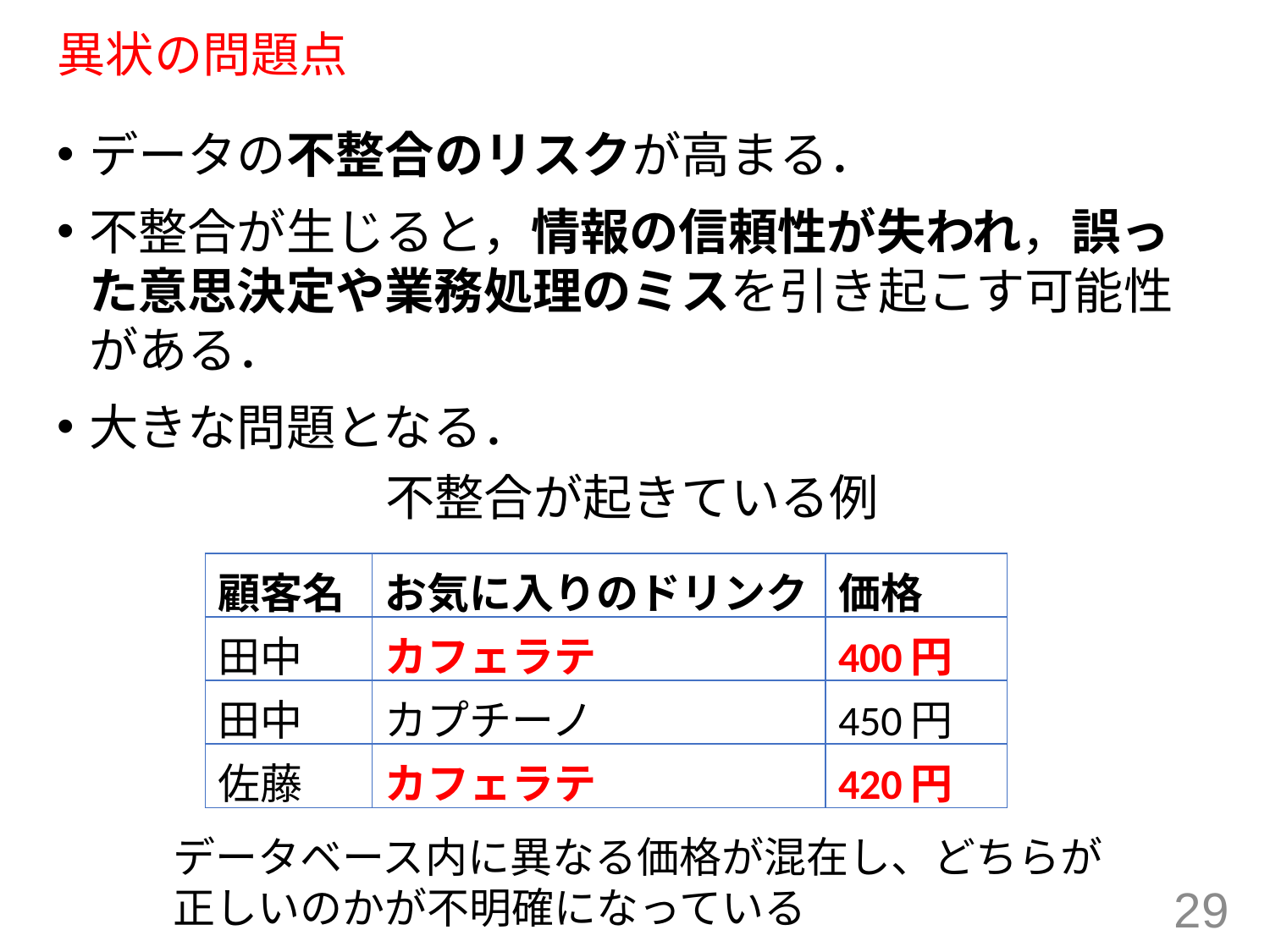

# 異状の問題点
データの不整合のリスクが高まる．
不整合が生じると，情報の信頼性が失われ，誤った意思決定や業務処理のミスを引き起こす可能性がある．
大きな問題となる．
不整合が起きている例
| 顧客名 | お気に入りのドリンク | 価格 |
| --- | --- | --- |
| 田中 | カフェラテ | 400円 |
| 田中 | カプチーノ | 450円 |
| 佐藤 | カフェラテ | 420円 |
データベース内に異なる価格が混在し、どちらが正しいのかが不明確になっている
29